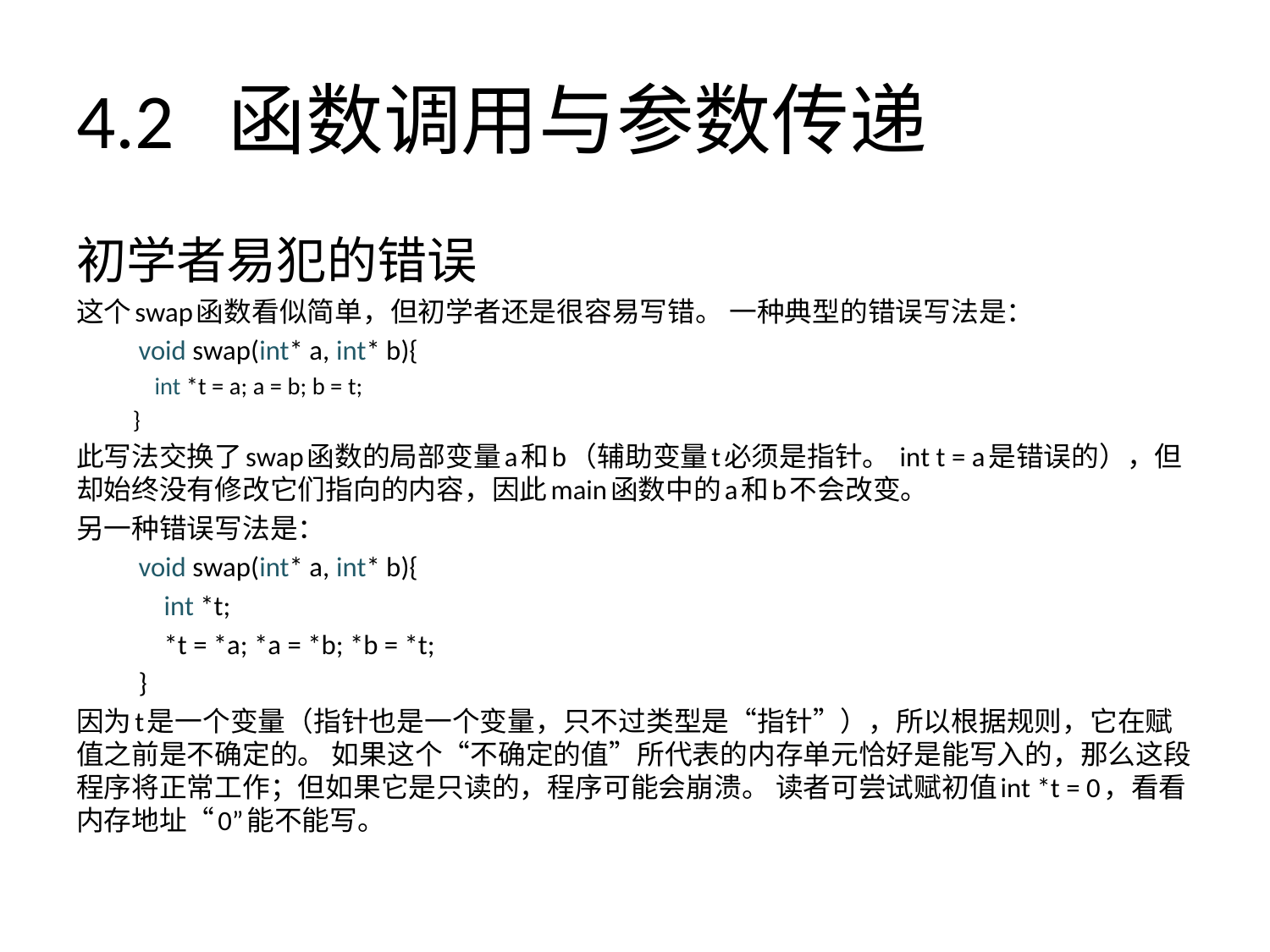

# 4.2  函数调用与参数传递
初学者易犯的错误
这个swap函数看似简单，但初学者还是很容易写错。 一种典型的错误写法是：
	void swap(int* a, int* b){
	    int *t = a; a = b; b = t;
	}
此写法交换了swap函数的局部变量a和b（辅助变量t必须是指针。 int t = a是错误的），但却始终没有修改它们指向的内容，因此main函数中的a和b不会改变。
另一种错误写法是：
	void swap(int* a, int* b){
	    int *t;
	    *t = *a; *a = *b; *b = *t;
	}
因为t是一个变量（指针也是一个变量，只不过类型是“指针”），所以根据规则，它在赋值之前是不确定的。 如果这个“不确定的值”所代表的内存单元恰好是能写入的，那么这段程序将正常工作；但如果它是只读的，程序可能会崩溃。 读者可尝试赋初值int *t = 0，看看内存地址“0”能不能写。